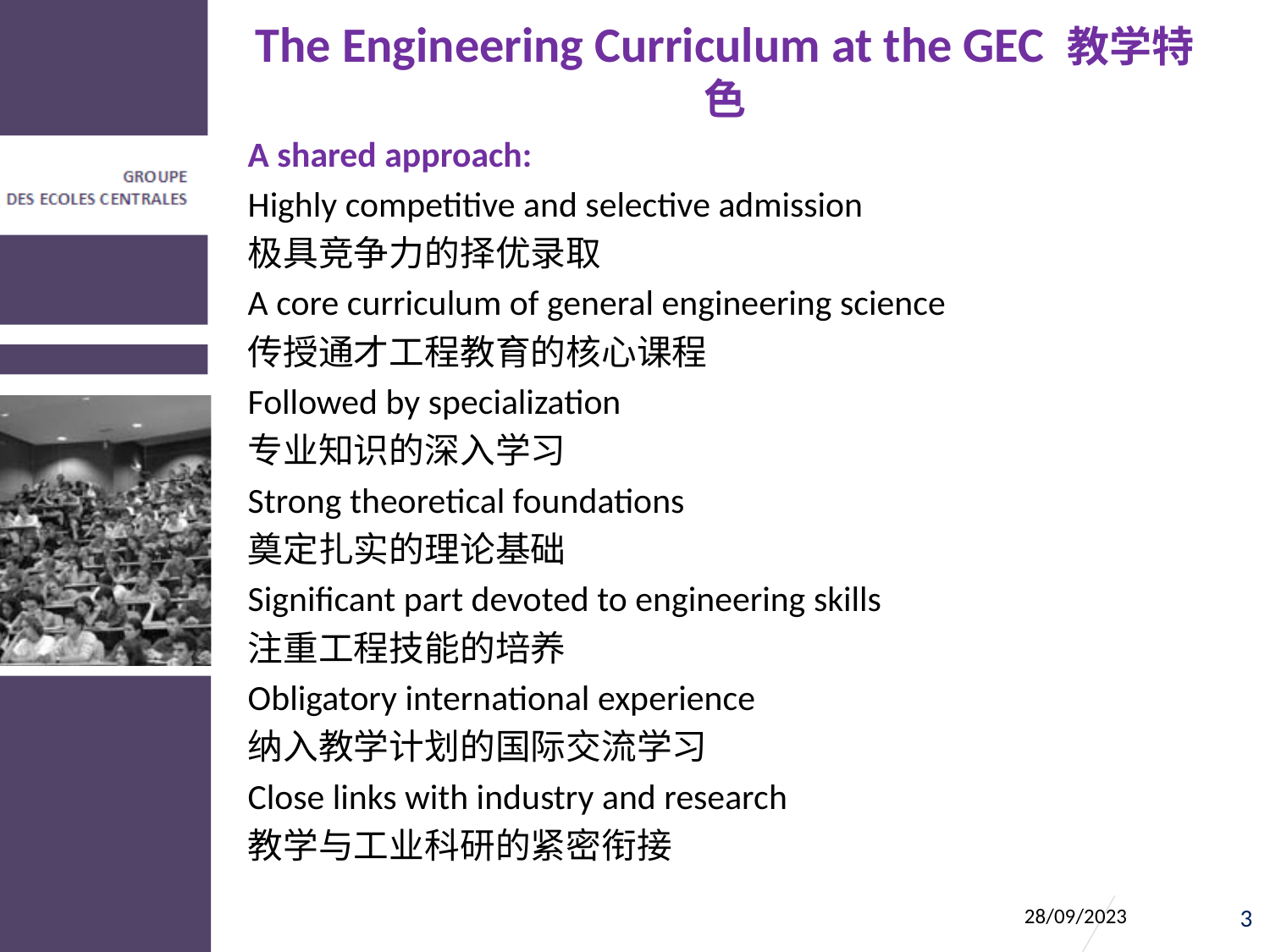

# The Engineering Curriculum at the GEC 教学特色
A shared approach:
Highly competitive and selective admission
极具竞争力的择优录取
A core curriculum of general engineering science
传授通才工程教育的核心课程
Followed by specialization
专业知识的深入学习
Strong theoretical foundations
奠定扎实的理论基础
Significant part devoted to engineering skills
注重工程技能的培养
Obligatory international experience
纳入教学计划的国际交流学习
Close links with industry and research
教学与工业科研的紧密衔接
28/09/2023
3